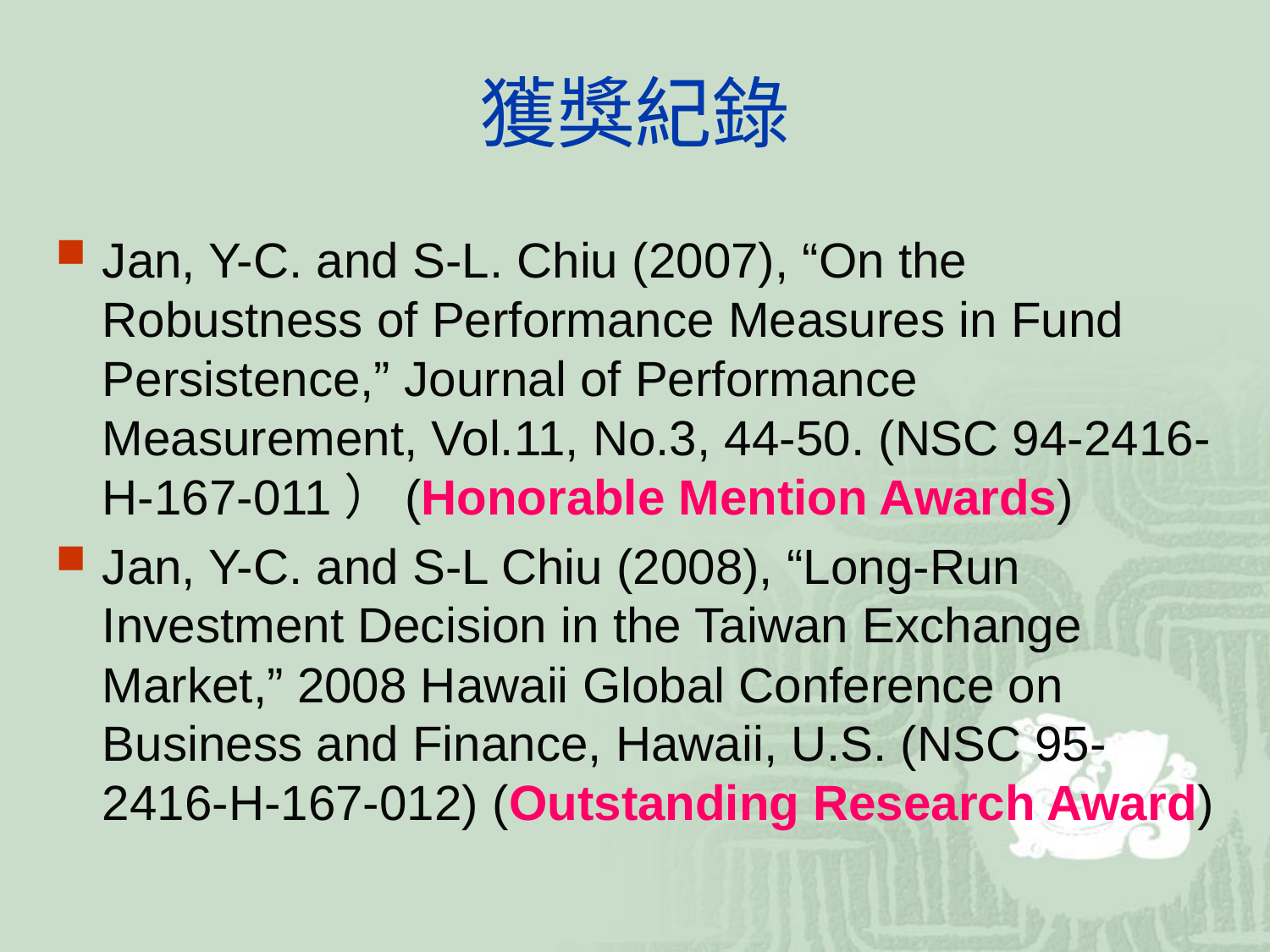

# 獲獎紀錄
Jan, Y-C. and S-L. Chiu (2007), “On the Robustness of Performance Measures in Fund Persistence,” Journal of Performance Measurement, Vol.11, No.3, 44-50. (NSC 94-2416-H-167-011）(Honorable Mention Awards)
Jan, Y-C. and S-L Chiu (2008), “Long-Run Investment Decision in the Taiwan Exchange Market,” 2008 Hawaii Global Conference on Business and Finance, Hawaii, U.S. (NSC 95-2416-H-167-012) (Outstanding Research Award)